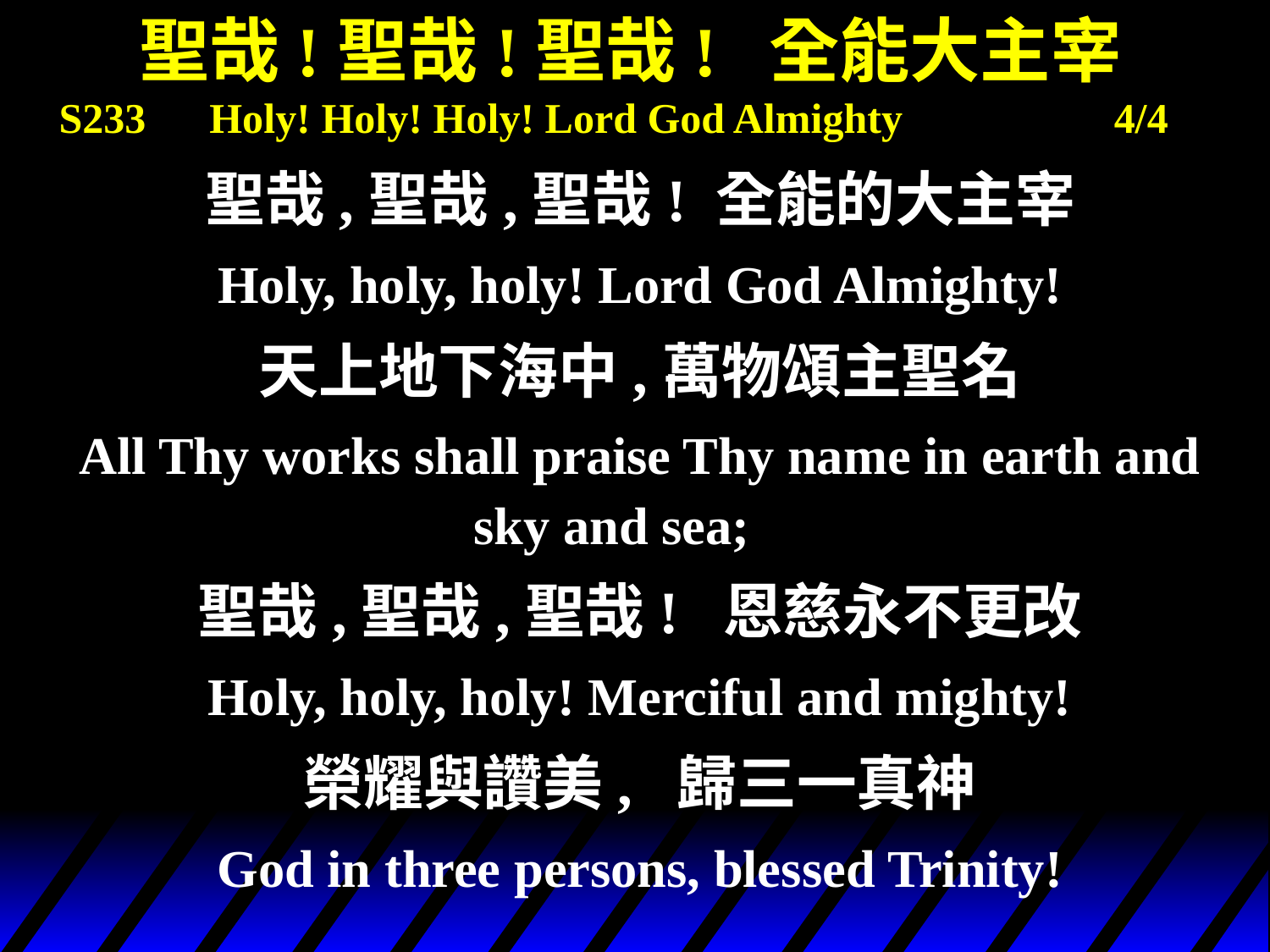

# 聖哉!聖哉!聖哉!  全能大主宰 S233      Holy! Holy! Holy! Lord God Almighty                    4/4
聖哉,聖哉,聖哉! 全能的大主宰
Holy, holy, holy! Lord God Almighty!
天上地下海中,萬物頌主聖名
All Thy works shall praise Thy name in earth and sky and sea;
聖哉,聖哉,聖哉!  恩慈永不更改
Holy, holy, holy! Merciful and mighty!
榮耀與讚美,  歸三一真神
God in three persons, blessed Trinity!